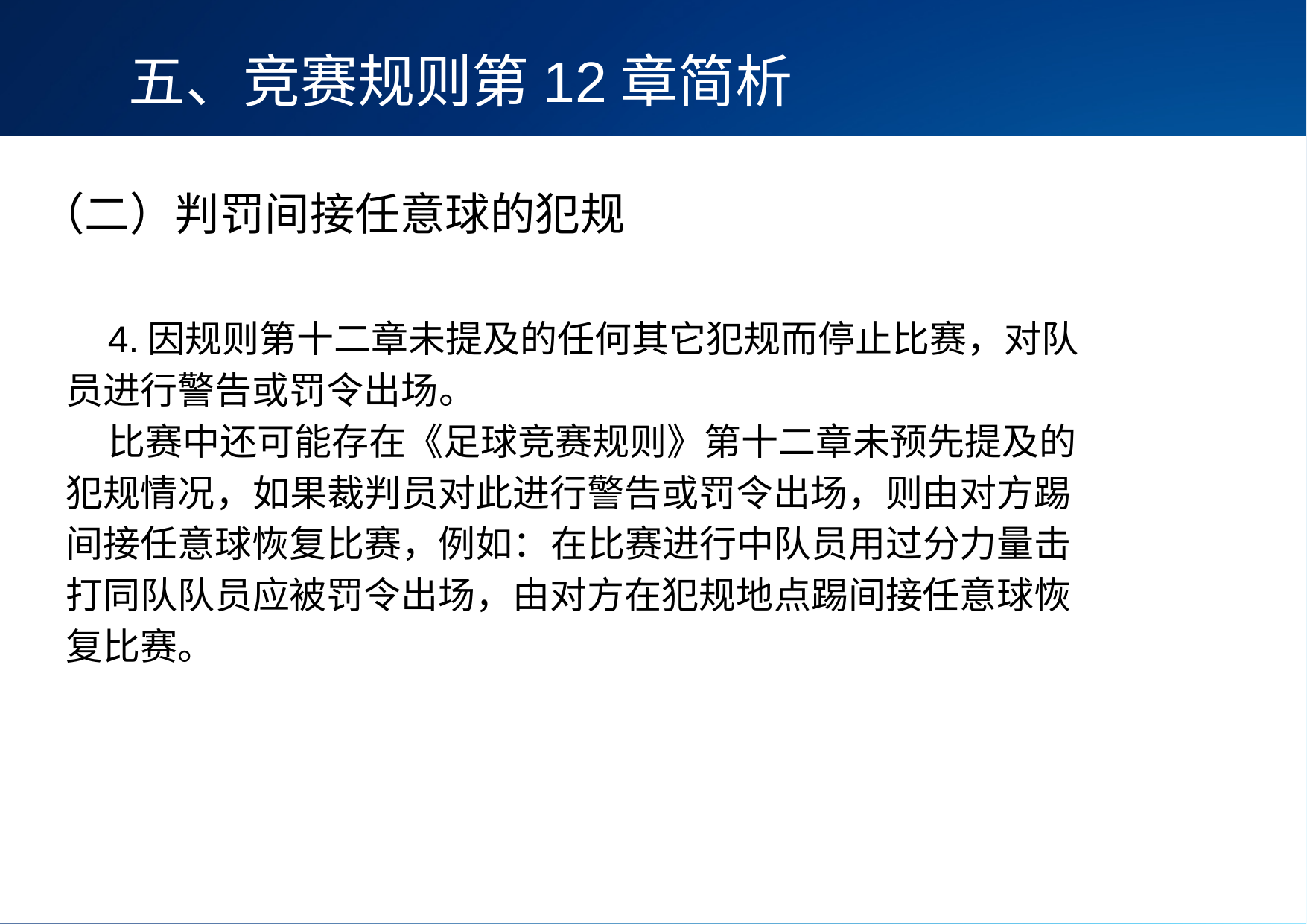

五、竞赛规则第12章简析

（二）判罚间接任意球的犯规
    4.因规则第十二章未提及的任何其它犯规而停止比赛，对队员进行警告或罚令出场。
    比赛中还可能存在《足球竞赛规则》第十二章未预先提及的犯规情况，如果裁判员对此进行警告或罚令出场，则由对方踢间接任意球恢复比赛，例如：在比赛进行中队员用过分力量击打同队队员应被罚令出场，由对方在犯规地点踢间接任意球恢复比赛。